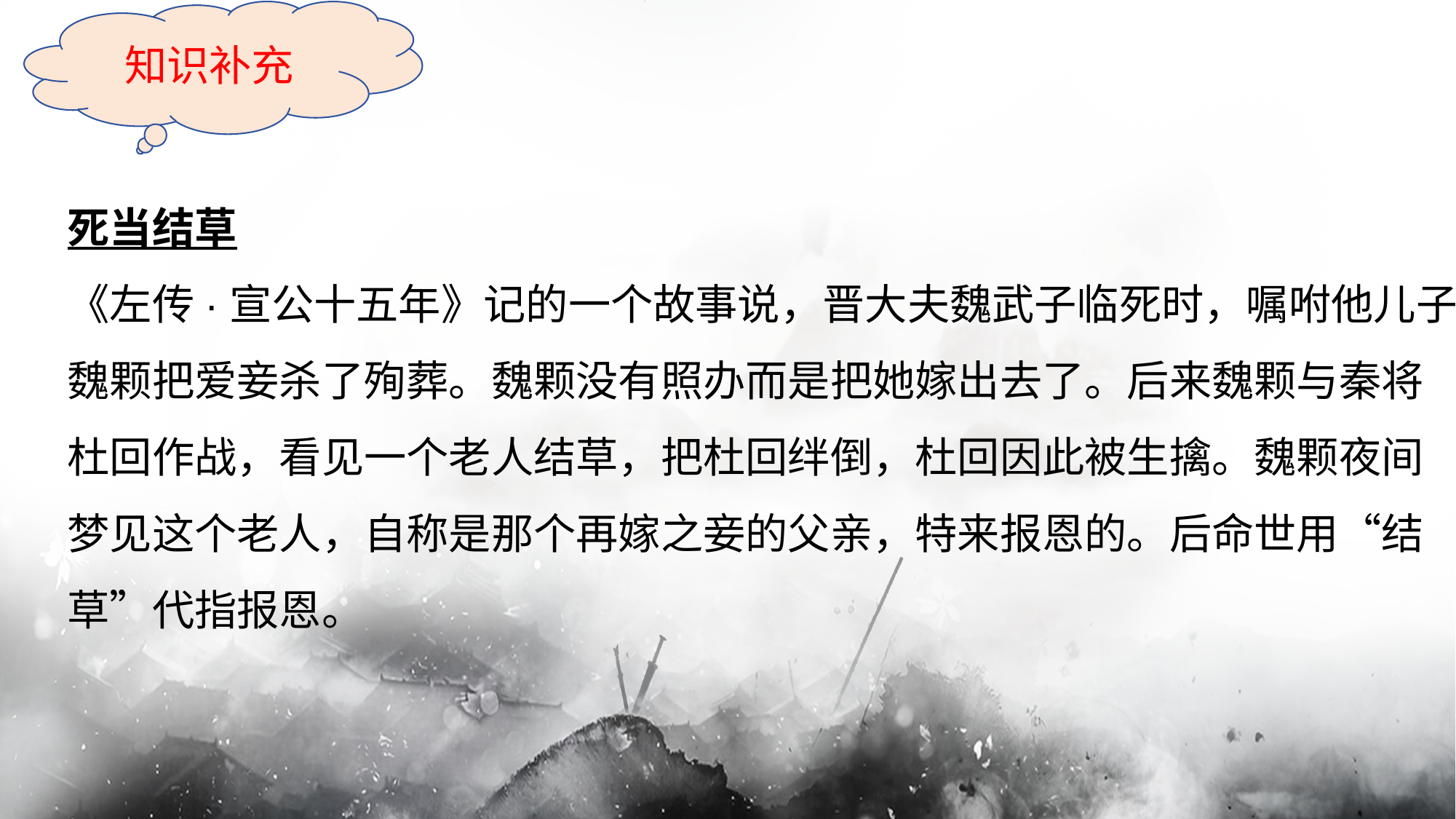

知识补充
死当结草
《左传·宣公十五年》记的一个故事说，晋大夫魏武子临死时，嘱咐他儿子魏颗把爱妾杀了殉葬。魏颗没有照办而是把她嫁出去了。后来魏颗与秦将杜回作战，看见一个老人结草，把杜回绊倒，杜回因此被生擒。魏颗夜间梦见这个老人，自称是那个再嫁之妾的父亲，特来报恩的。后命世用“结草”代指报恩。